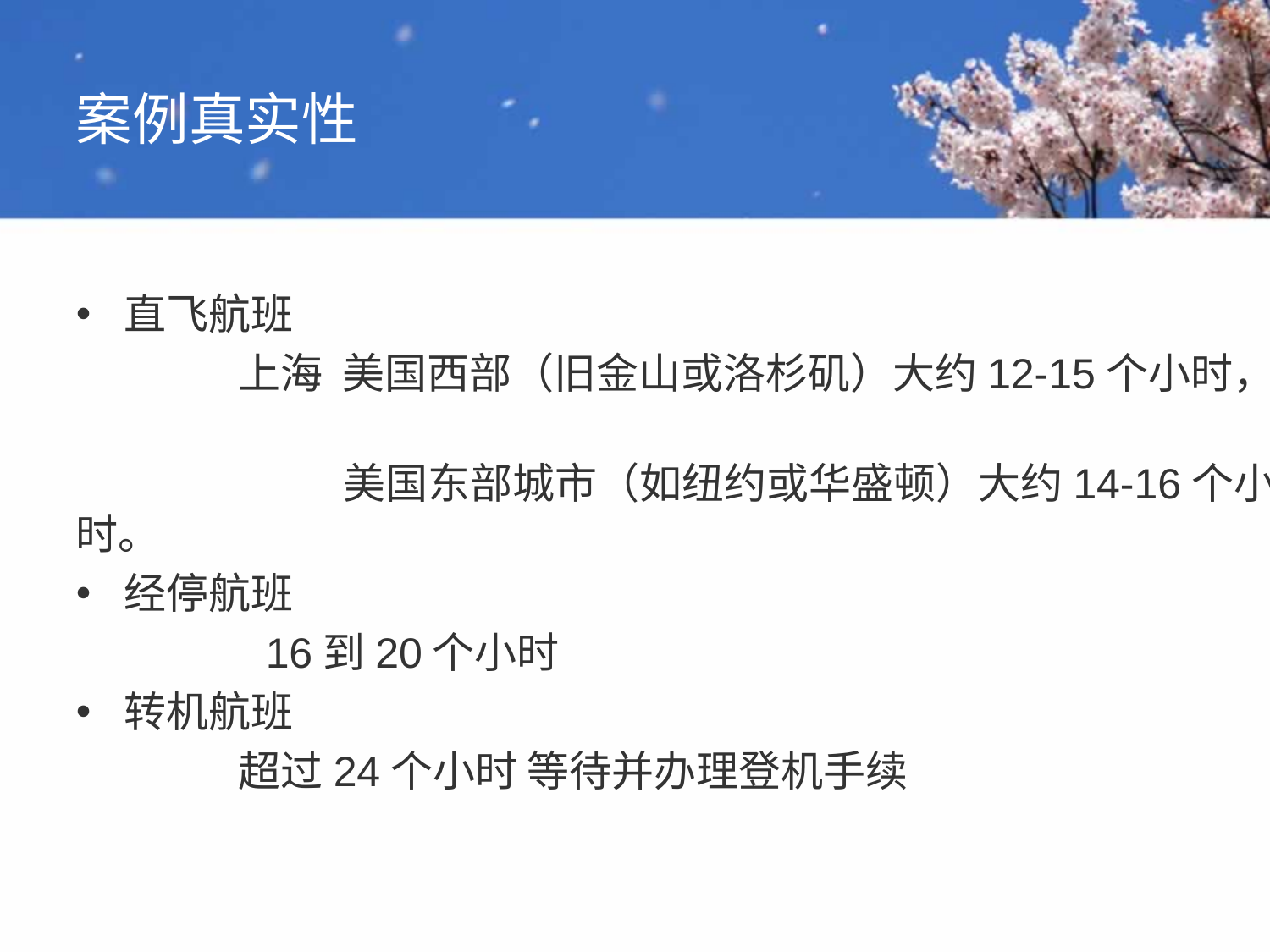

# 案例真实性

直飞航班
                上海  美国西部（旧金山或洛杉矶）大约12-15个小时，
                           美国东部城市（如纽约或华盛顿）大约14-16个小时。
经停航班
                16到20个小时
转机航班
                超过24个小时 等待并办理登机手续